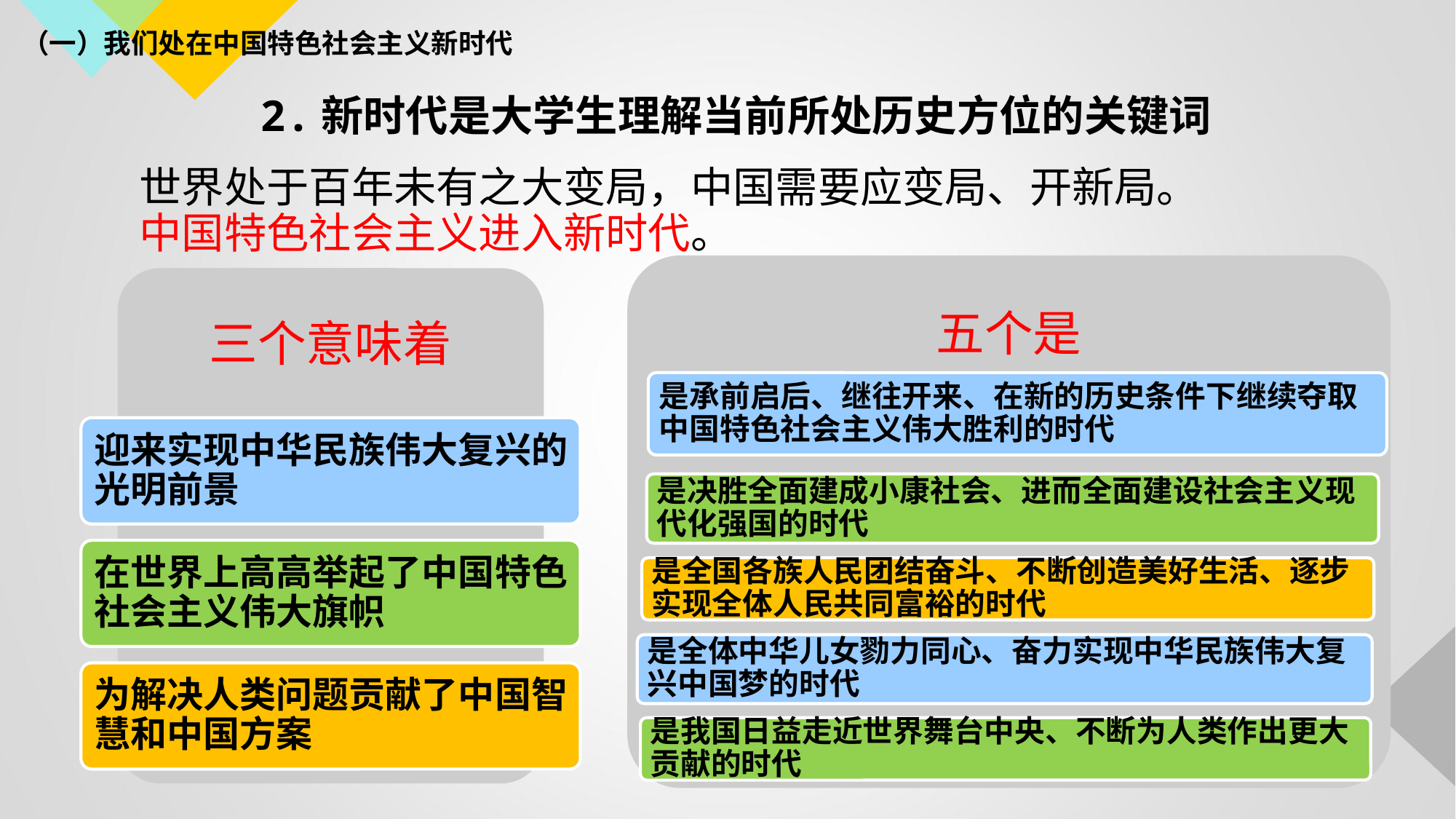

# （一）我们处在中国特色社会主义新时代
2.新时代是大学生理解当前所处历史方位的关键词
世界处于百年未有之大变局，中国需要应变局、开新局。
中国特色社会主义进入新时代。
三个意味着
迎来实现中华民族伟大复兴的光明前景
在世界上高高举起了中国特色社会主义伟大旗帜
为解决人类问题贡献了中国智慧和中国方案
五个是
是承前启后、继往开来、在新的历史条件下继续夺取中国特色社会主义伟大胜利的时代
是决胜全面建成小康社会、进而全面建设社会主义现代化强国的时代
是全国各族人民团结奋斗、不断创造美好生活、逐步实现全体人民共同富裕的时代
是全体中华儿女勠力同心、奋力实现中华民族伟大复兴中国梦的时代
是我国日益走近世界舞台中央、不断为人类作出更大贡献的时代